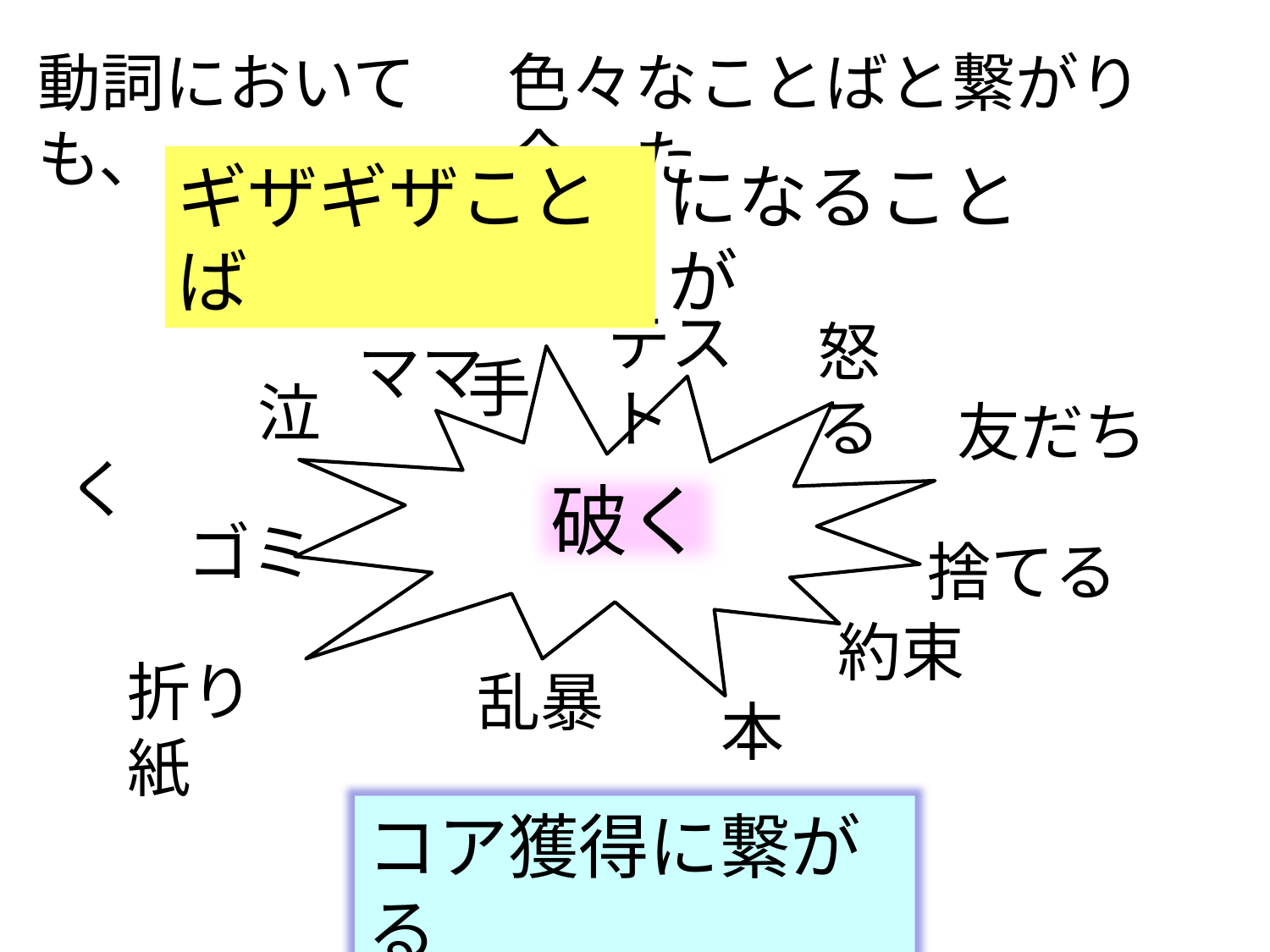

動詞においても、
色々なことばと繋がり合った
ギザギザことば
になることが
　手
テスト
怒る
ママ

　　　泣く
友だち
破く
ゴミ
捨てる
約束
折り紙
乱暴
　本
コア獲得に繋がる